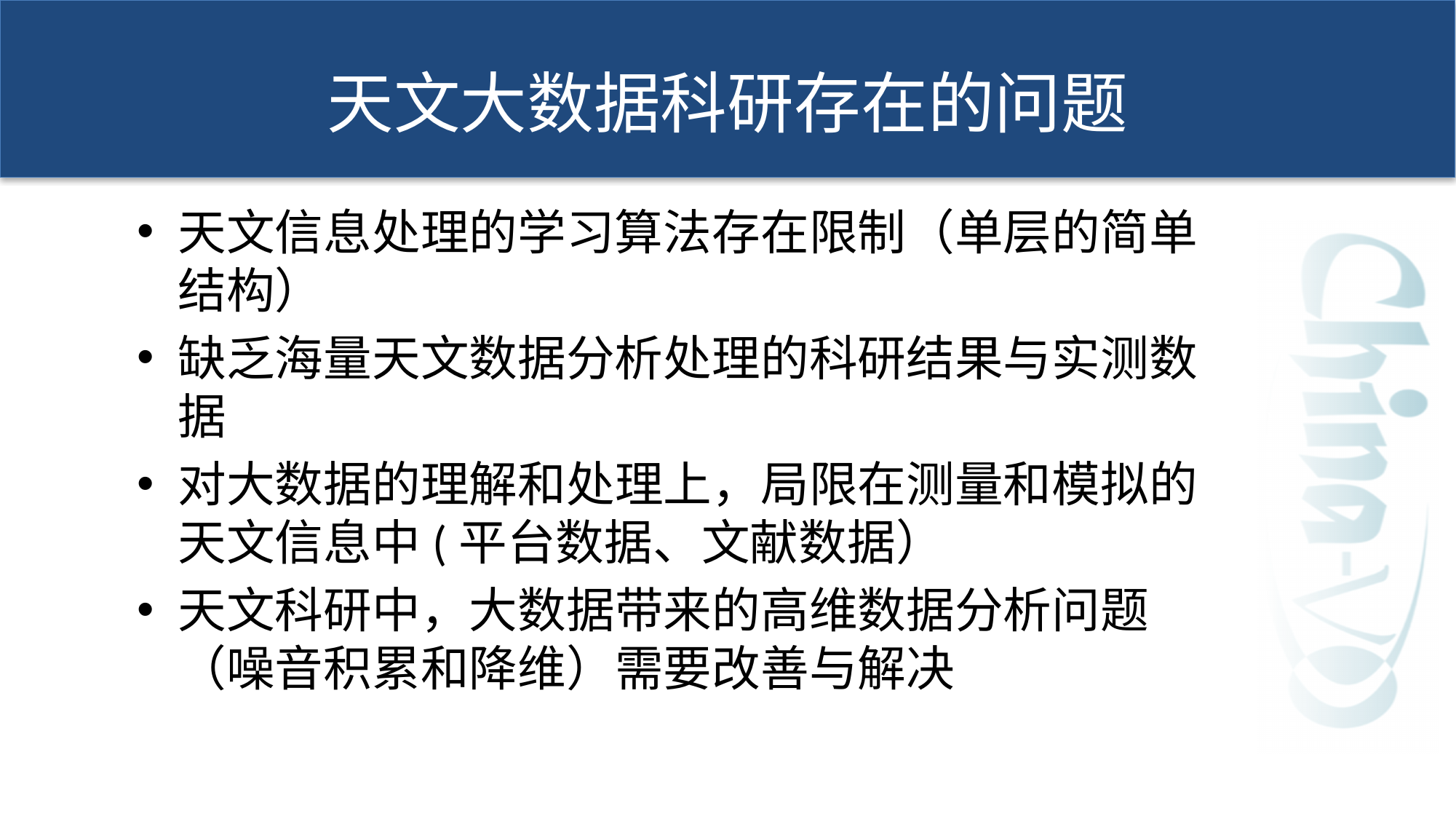

# 天文大数据科研存在的问题
天文信息处理的学习算法存在限制（单层的简单结构）
缺乏海量天文数据分析处理的科研结果与实测数据
对大数据的理解和处理上，局限在测量和模拟的天文信息中(平台数据、文献数据）
天文科研中，大数据带来的高维数据分析问题（噪音积累和降维）需要改善与解决